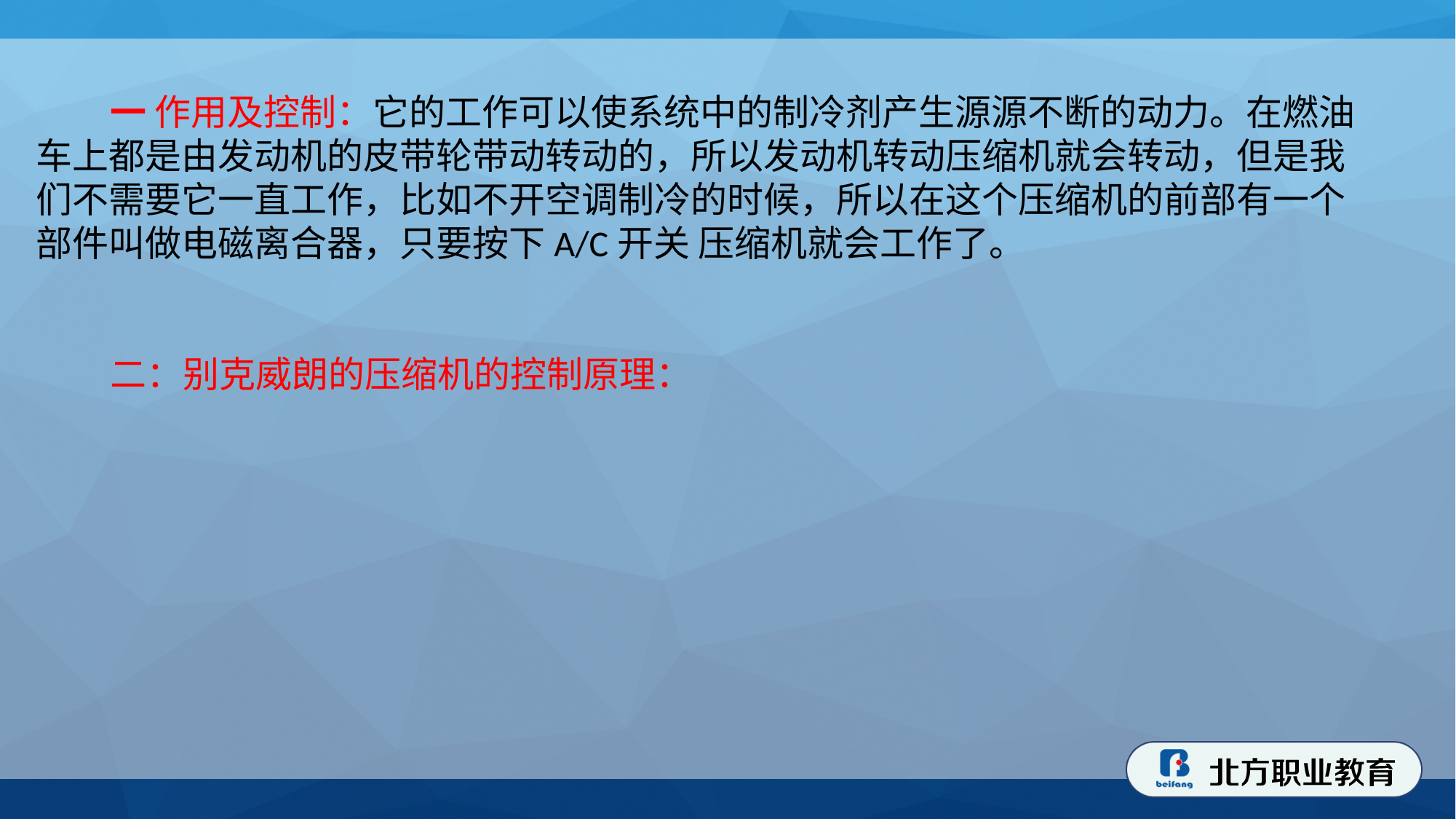

一 作用及控制：它的工作可以使系统中的制冷剂产生源源不断的动力。在燃油车上都是由发动机的皮带轮带动转动的，所以发动机转动压缩机就会转动，但是我们不需要它一直工作，比如不开空调制冷的时候，所以在这个压缩机的前部有一个部件叫做电磁离合器，只要按下A/C开关 压缩机就会工作了。

        二：别克威朗的压缩机的控制原理：